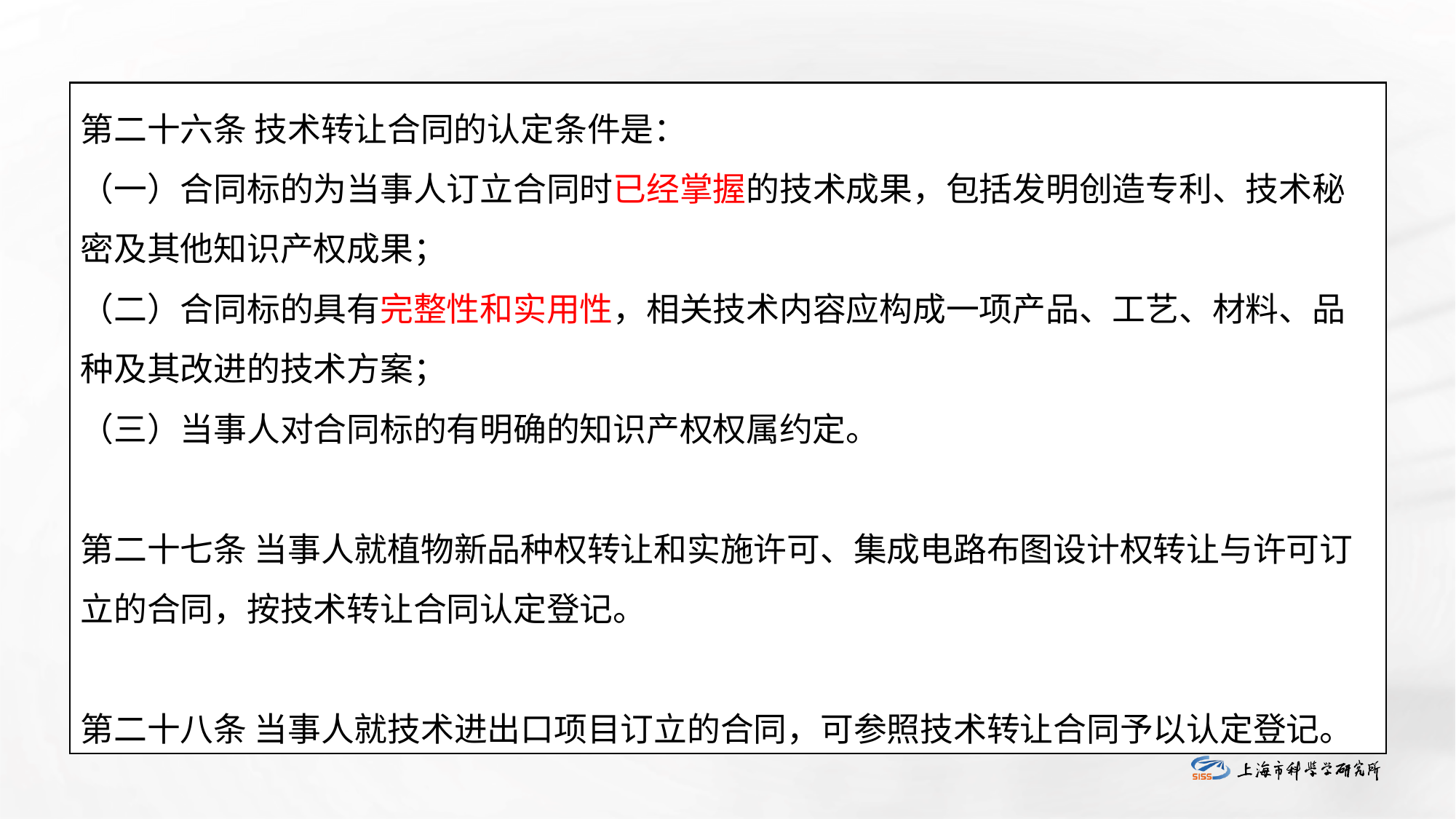

第二十六条 技术转让合同的认定条件是： 
（一）合同标的为当事人订立合同时已经掌握的技术成果，包括发明创造专利、技术秘密及其他知识产权成果； 
（二）合同标的具有完整性和实用性，相关技术内容应构成一项产品、工艺、材料、品种及其改进的技术方案； 
（三）当事人对合同标的有明确的知识产权权属约定。 
第二十七条 当事人就植物新品种权转让和实施许可、集成电路布图设计权转让与许可订立的合同，按技术转让合同认定登记。 
第二十八条 当事人就技术进出口项目订立的合同，可参照技术转让合同予以认定登记。